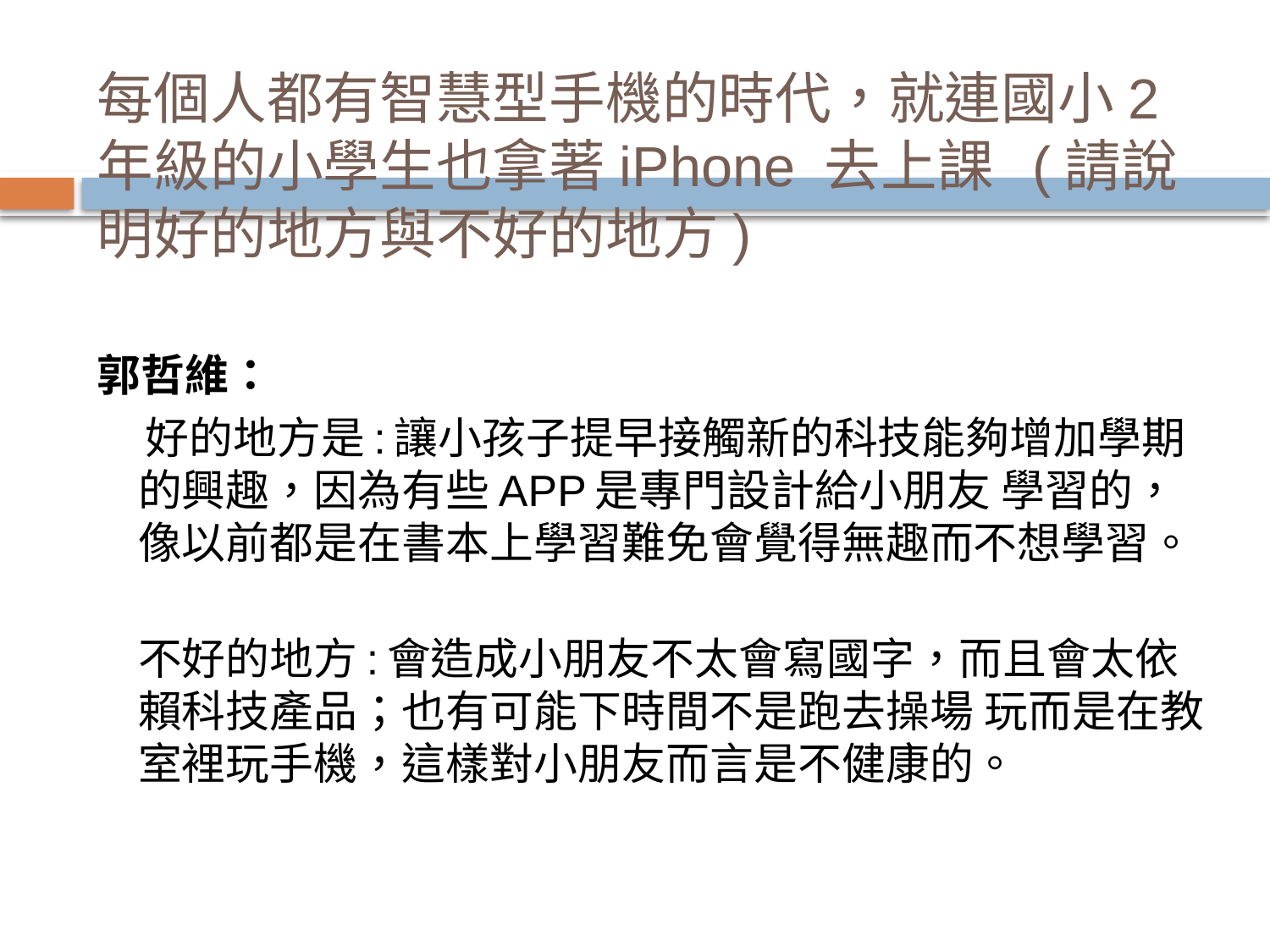

# 每個人都有智慧型手機的時代，就連國小2年級的小學生也拿著iPhone 去上課  (請說明好的地方與不好的地方)

郭哲維：
    好的地方是:讓小孩子提早接觸新的科技能夠增加學期的興趣，因為有些APP是專門設計給小朋友 學習的，像以前都是在書本上學習難免會覺得無趣而不想學習。
不好的地方:會造成小朋友不太會寫國字，而且會太依賴科技產品；也有可能下時間不是跑去操場 玩而是在教室裡玩手機，這樣對小朋友而言是不健康的。